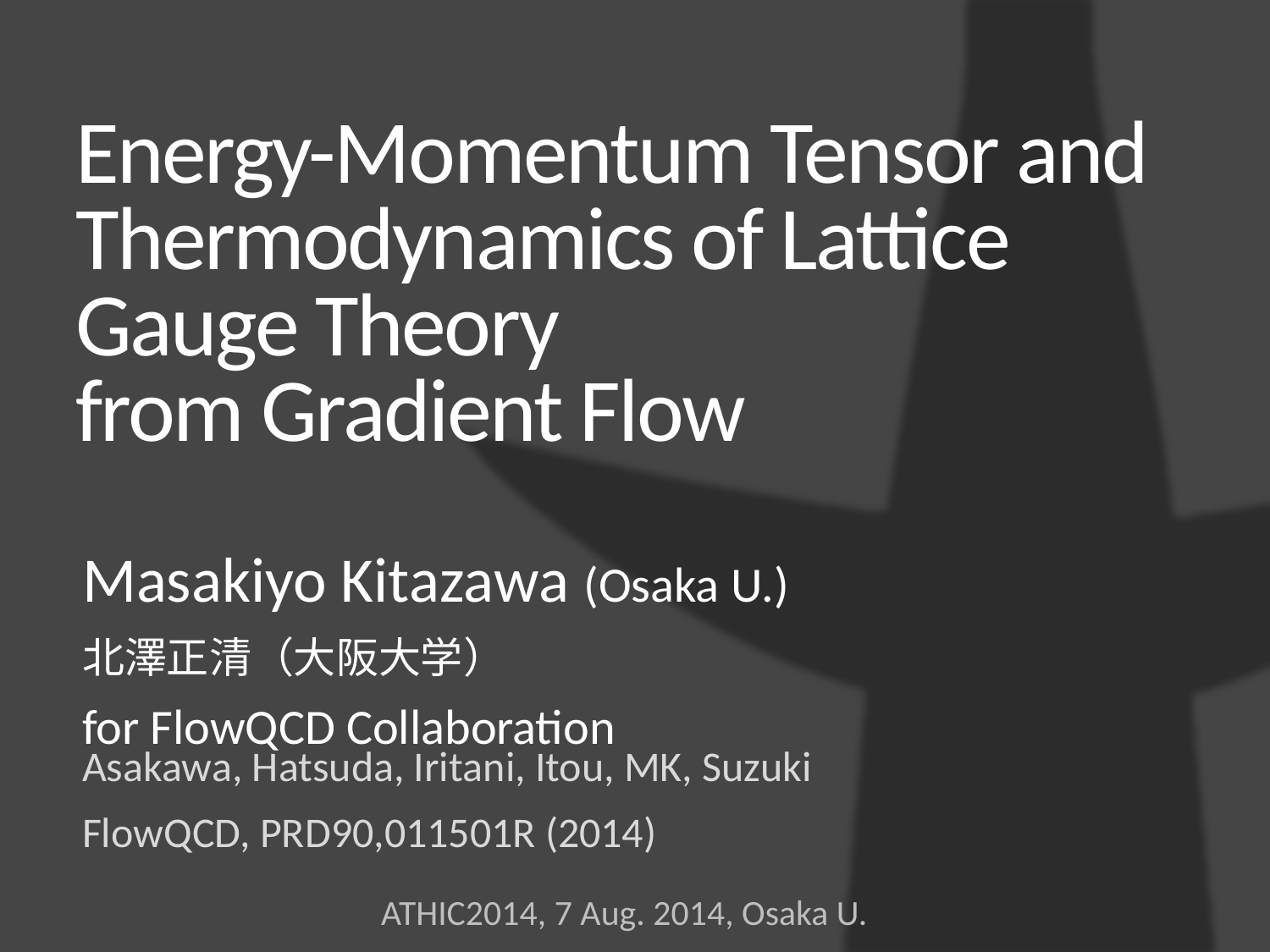

# Energy-Momentum Tensor and Thermodynamics of Lattice Gauge Theory from Gradient Flow
Masakiyo Kitazawa (Osaka U.)
北澤正清（大阪大学）
for FlowQCD Collaboration
Asakawa, Hatsuda, Iritani, Itou, MK, Suzuki
FlowQCD, PRD90,011501R (2014)
ATHIC2014, 7 Aug. 2014, Osaka U.